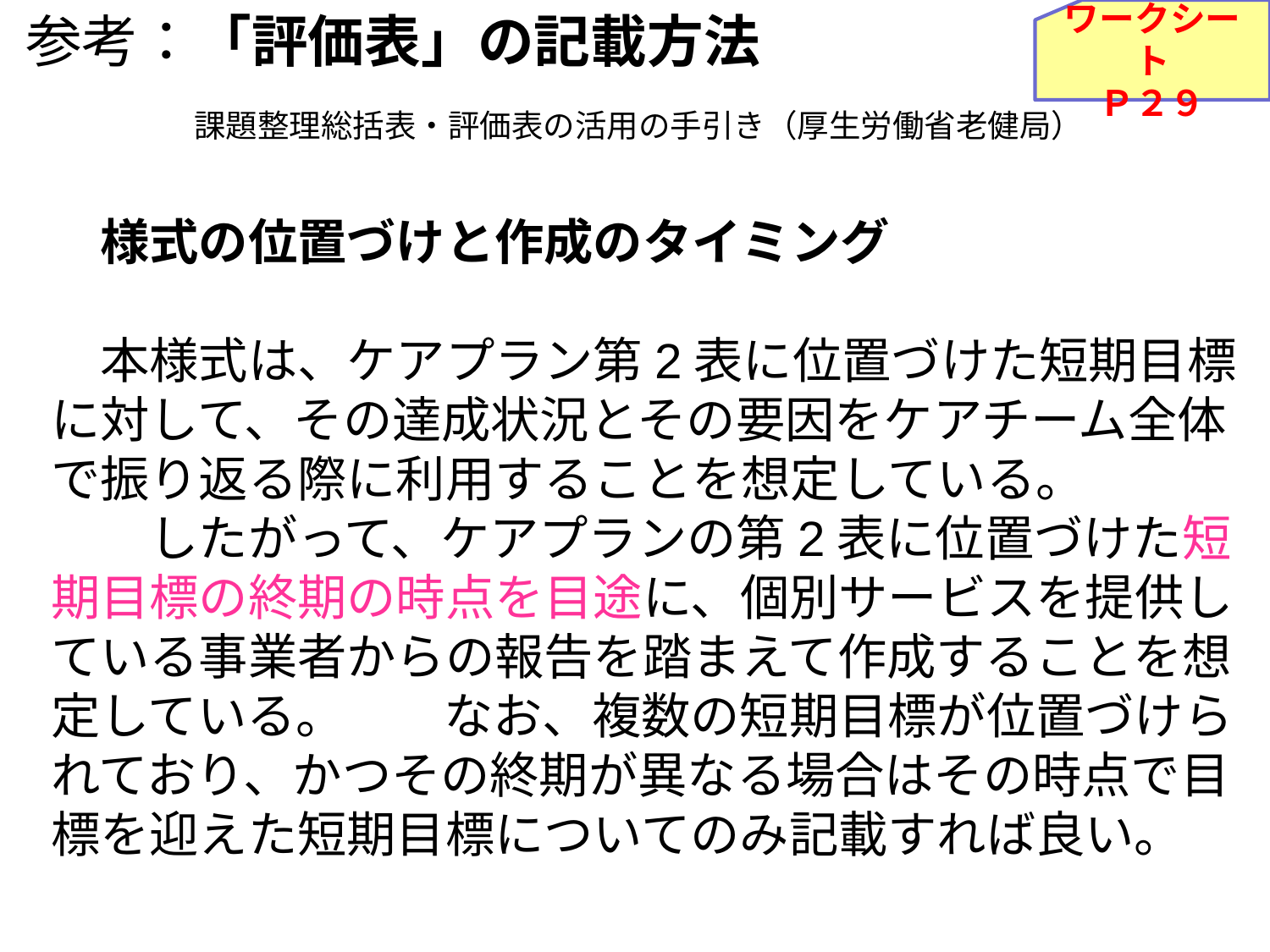

参考：「評価表」の記載方法
ワークシート
Ｐ２９
課題整理総括表・評価表の活用の手引き（厚生労働省老健局）
　様式の位置づけと作成のタイミング

　本様式は、ケアプラン第2表に位置づけた短期目標に対して、その達成状況とその要因をケアチーム全体で振り返る際に利用することを想定している。
　　したがって、ケアプランの第2表に位置づけた短期目標の終期の時点を目途に、個別サービスを提供している事業者からの報告を踏まえて作成することを想定している。　　なお、複数の短期目標が位置づけられており、かつその終期が異なる場合はその時点で目標を迎えた短期目標についてのみ記載すれば良い。